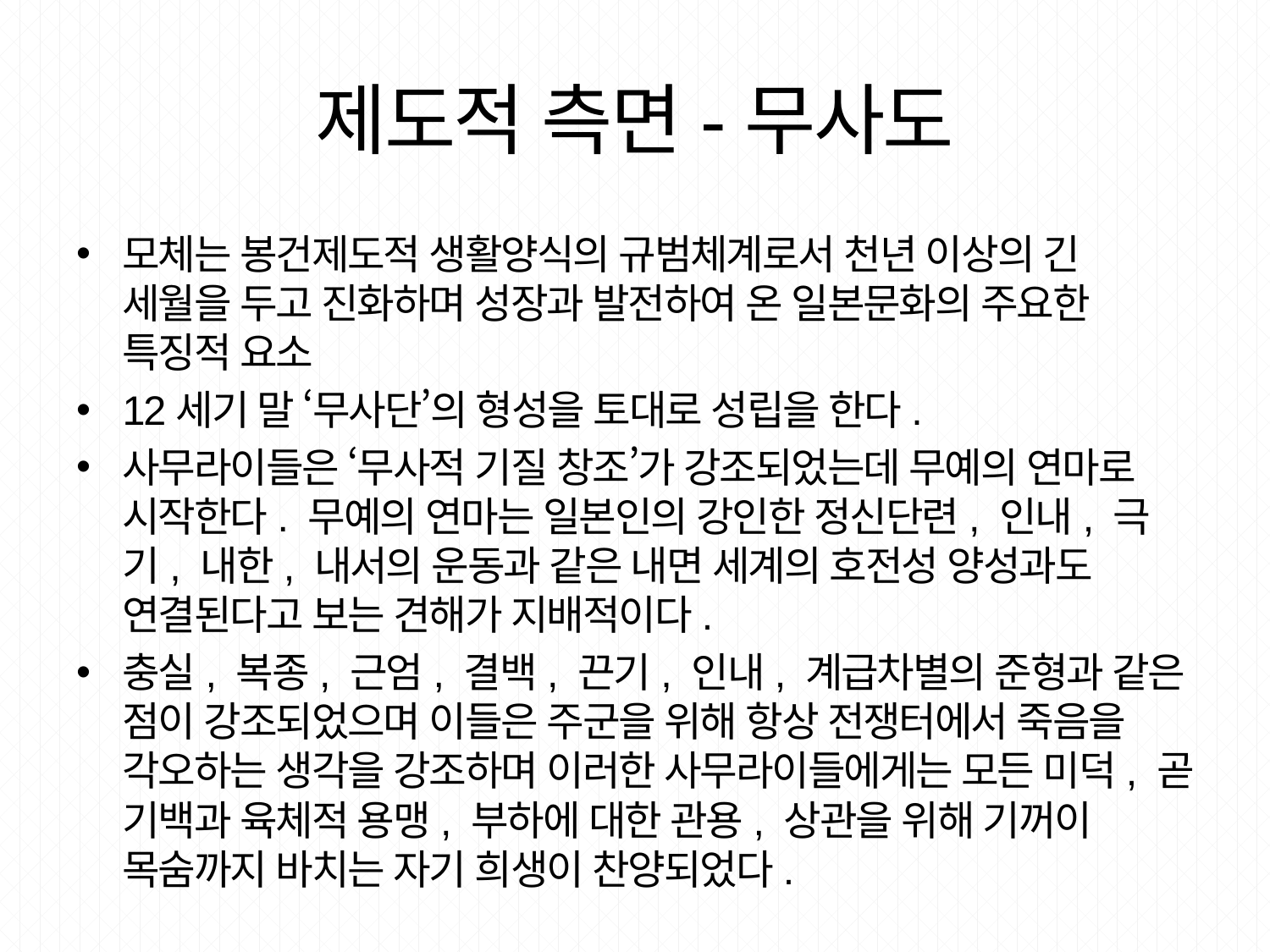

# 제도적 측면-무사도
모체는 봉건제도적 생활양식의 규범체계로서 천년 이상의 긴 세월을 두고 진화하며 성장과 발전하여 온 일본문화의 주요한 특징적 요소
12세기 말 ‘무사단’의 형성을 토대로 성립을 한다.
사무라이들은 ‘무사적 기질 창조’가 강조되었는데 무예의 연마로 시작한다. 무예의 연마는 일본인의 강인한 정신단련, 인내, 극기, 내한, 내서의 운동과 같은 내면 세계의 호전성 양성과도 연결된다고 보는 견해가 지배적이다.
충실, 복종, 근엄, 결백, 끈기, 인내, 계급차별의 준형과 같은 점이 강조되었으며 이들은 주군을 위해 항상 전쟁터에서 죽음을 각오하는 생각을 강조하며 이러한 사무라이들에게는 모든 미덕, 곧 기백과 육체적 용맹, 부하에 대한 관용, 상관을 위해 기꺼이 목숨까지 바치는 자기 희생이 찬양되었다.